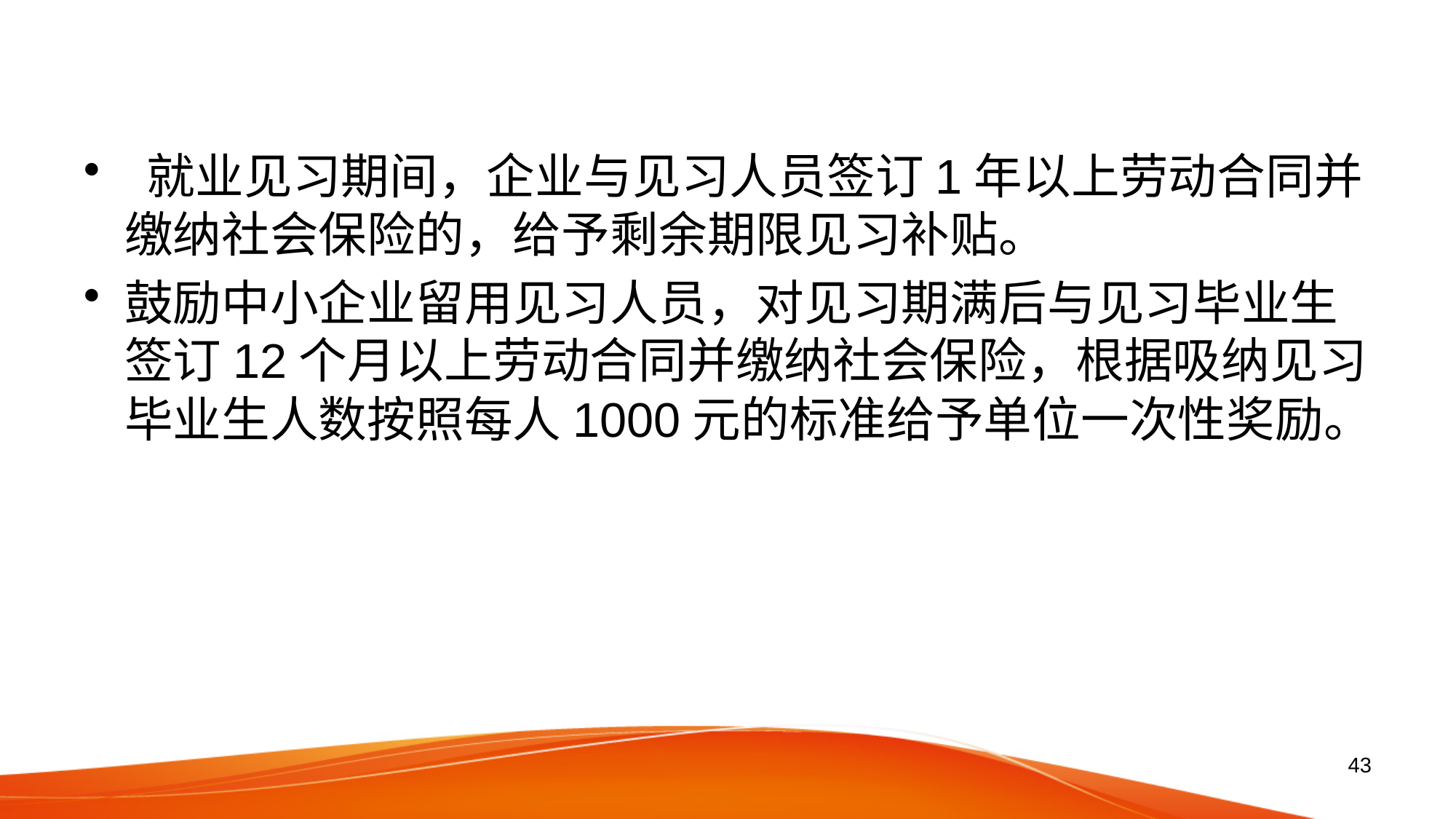

#
 就业见习期间，企业与见习人员签订1年以上劳动合同并缴纳社会保险的，给予剩余期限见习补贴。
鼓励中小企业留用见习人员，对见习期满后与见习毕业生签订12个月以上劳动合同并缴纳社会保险，根据吸纳见习毕业生人数按照每人1000元的标准给予单位一次性奖励。

43